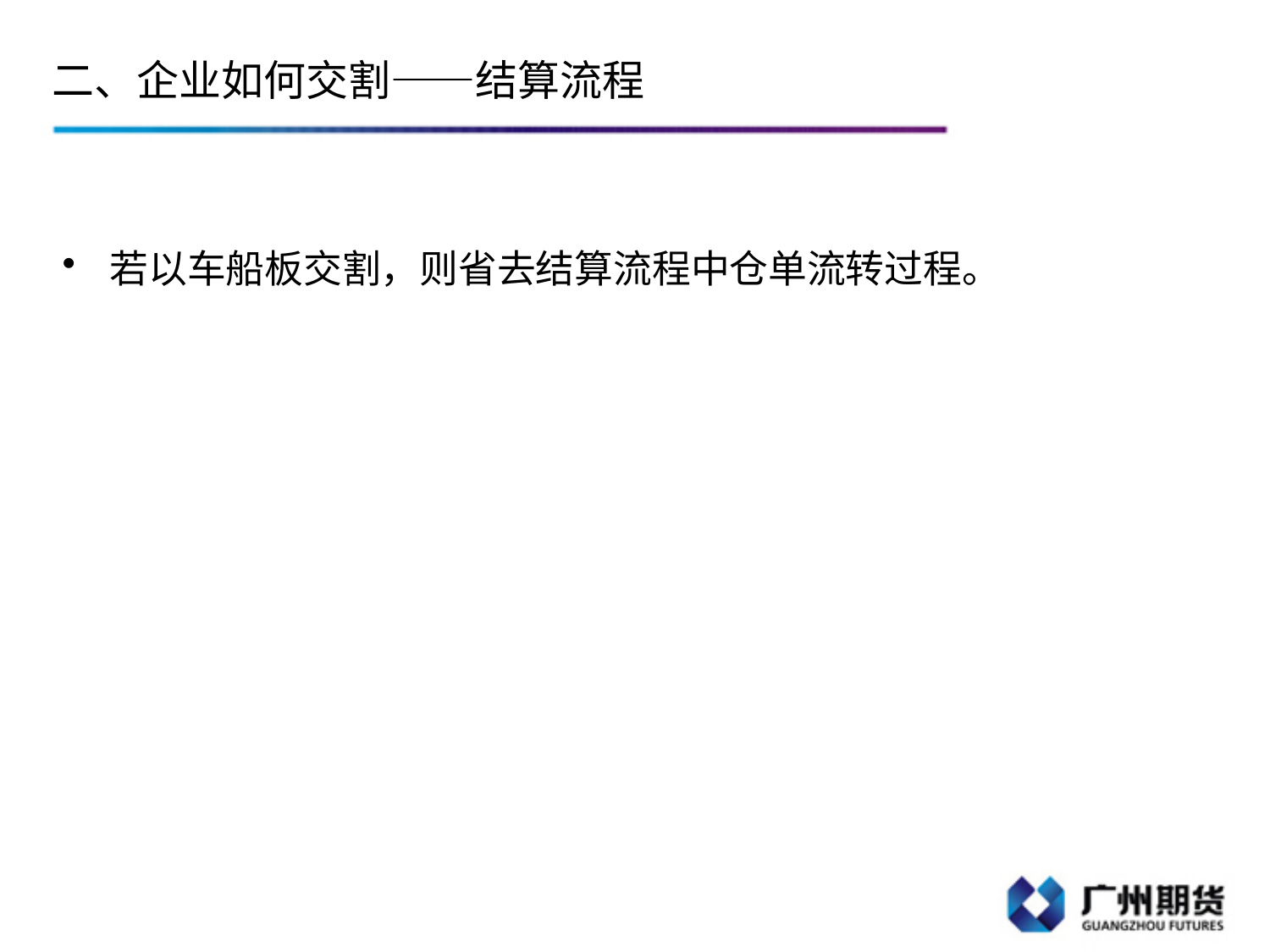

二、企业如何交割——结算流程
若以车船板交割，则省去结算流程中仓单流转过程。